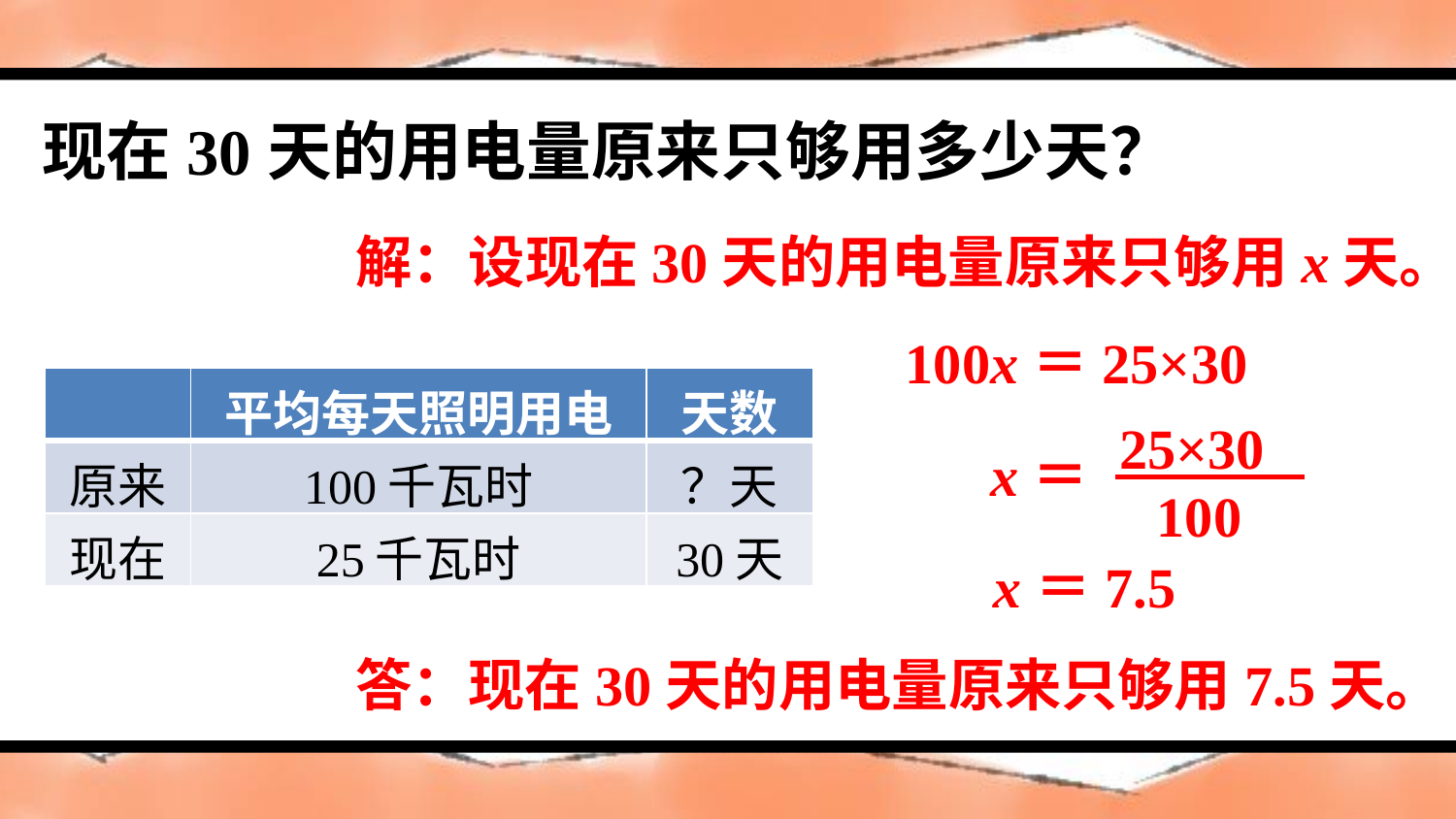

现在30天的用电量原来只够用多少天？
解：设现在30天的用电量原来只够用x天。
100x＝25×30
|  | 平均每天照明用电 | 天数 |
| --- | --- | --- |
| 原来 | 100千瓦时 | ？天 |
| 现在 | 25千瓦时 | 30天 |
25×30
100
x＝
x＝7.5
答：现在30天的用电量原来只够用7.5天。